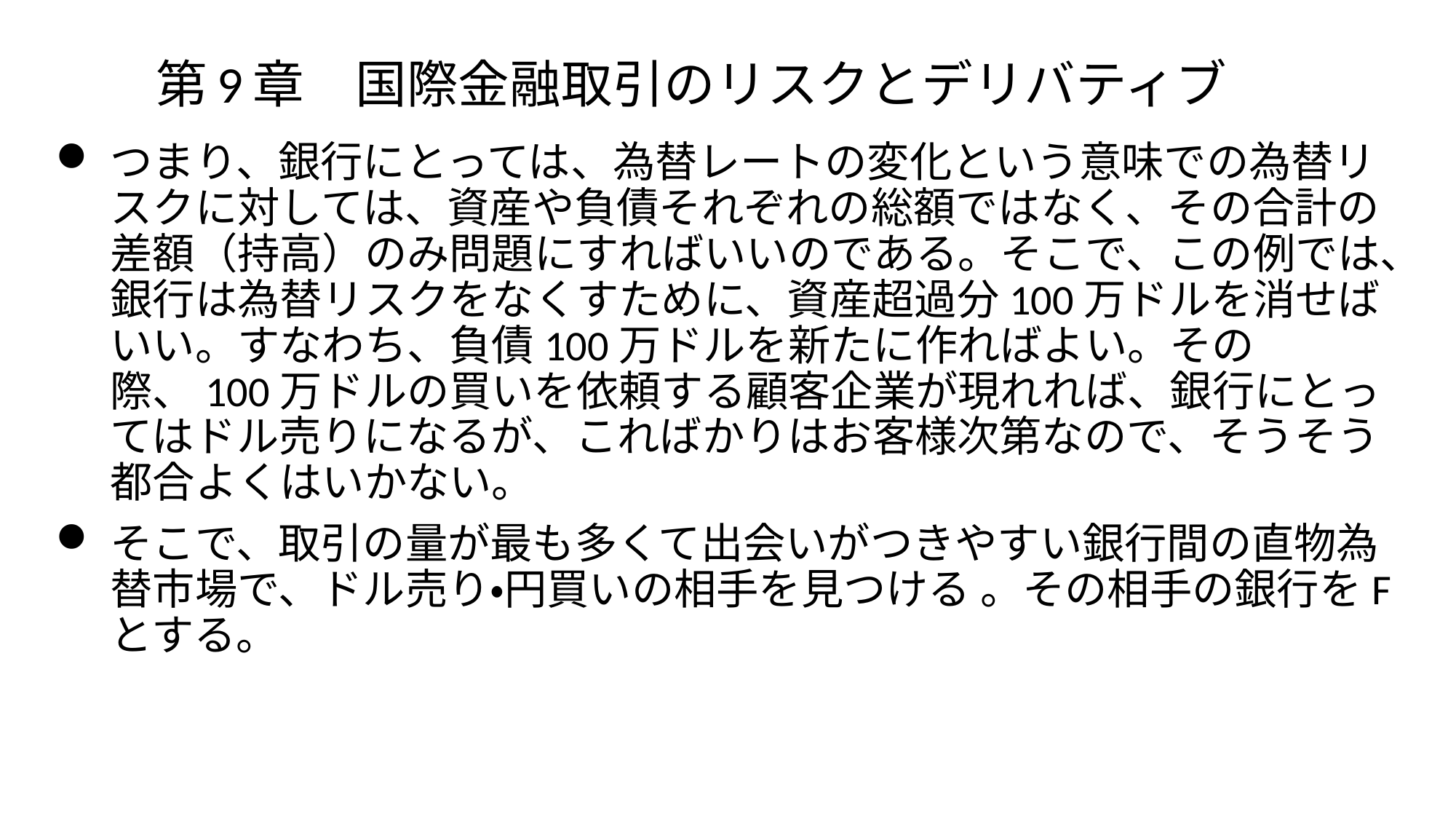

# 第9章　国際金融取引のリスクとデリバティブ
つまり、銀行にとっては、為替レートの変化という意味での為替リスクに対しては、資産や負債それぞれの総額ではなく、その合計の差額（持高）のみ問題にすればいいのである。そこで、この例では、銀行は為替リスクをなくすために、資産超過分100万ドルを消せばいい。すなわち、負債100万ドルを新たに作ればよい。その際、100万ドルの買いを依頼する顧客企業が現れれば、銀行にとってはドル売りになるが、こればかりはお客様次第なので、そうそう都合よくはいかない。
そこで、取引の量が最も多くて出会いがつきやすい銀行間の直物為替市場で、ドル売り・円買いの相手を見つける 。その相手の銀行をFとする。